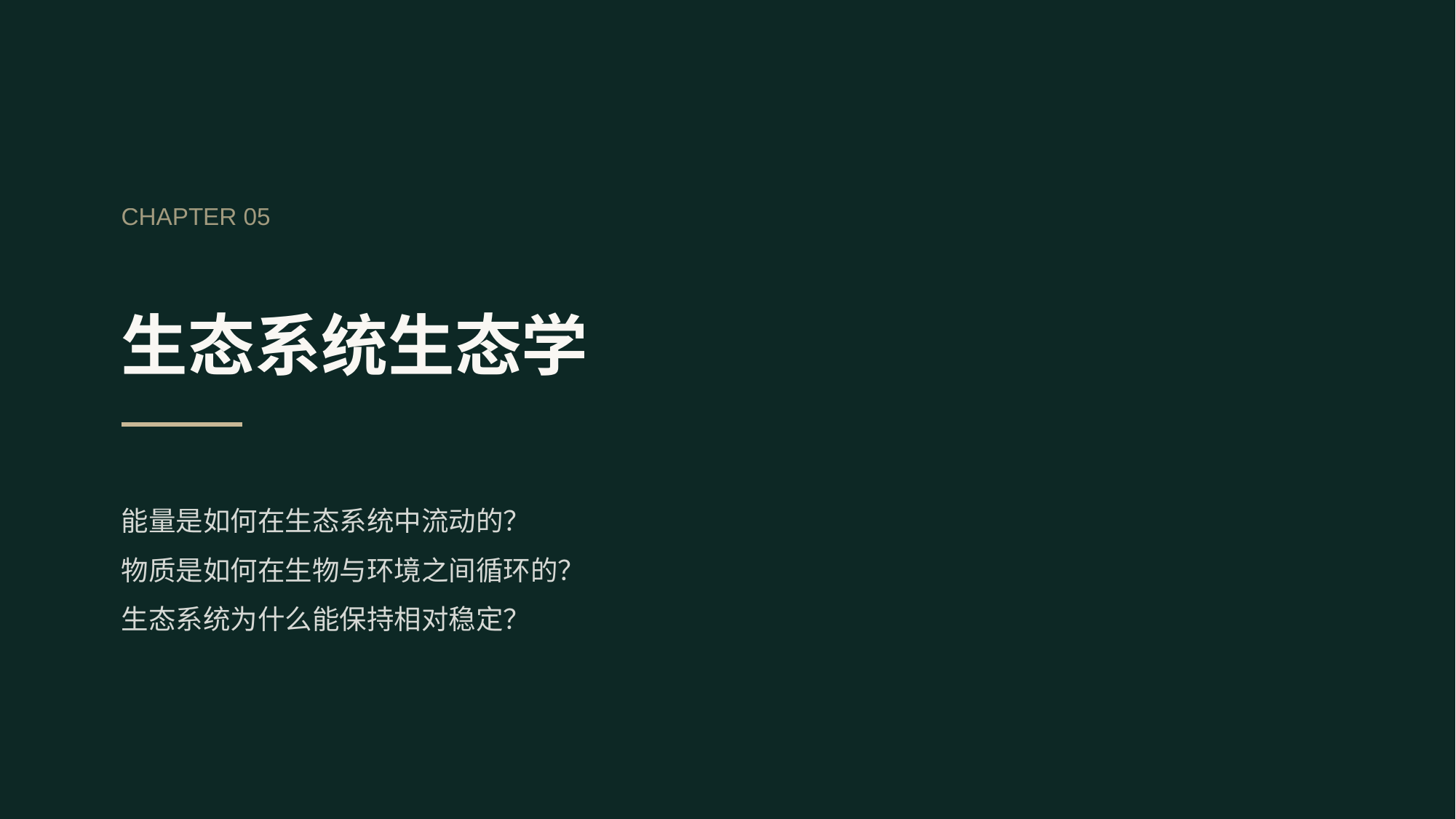

CHAPTER 05
生态系统生态学
能量是如何在生态系统中流动的？
物质是如何在生物与环境之间循环的？
生态系统为什么能保持相对稳定？